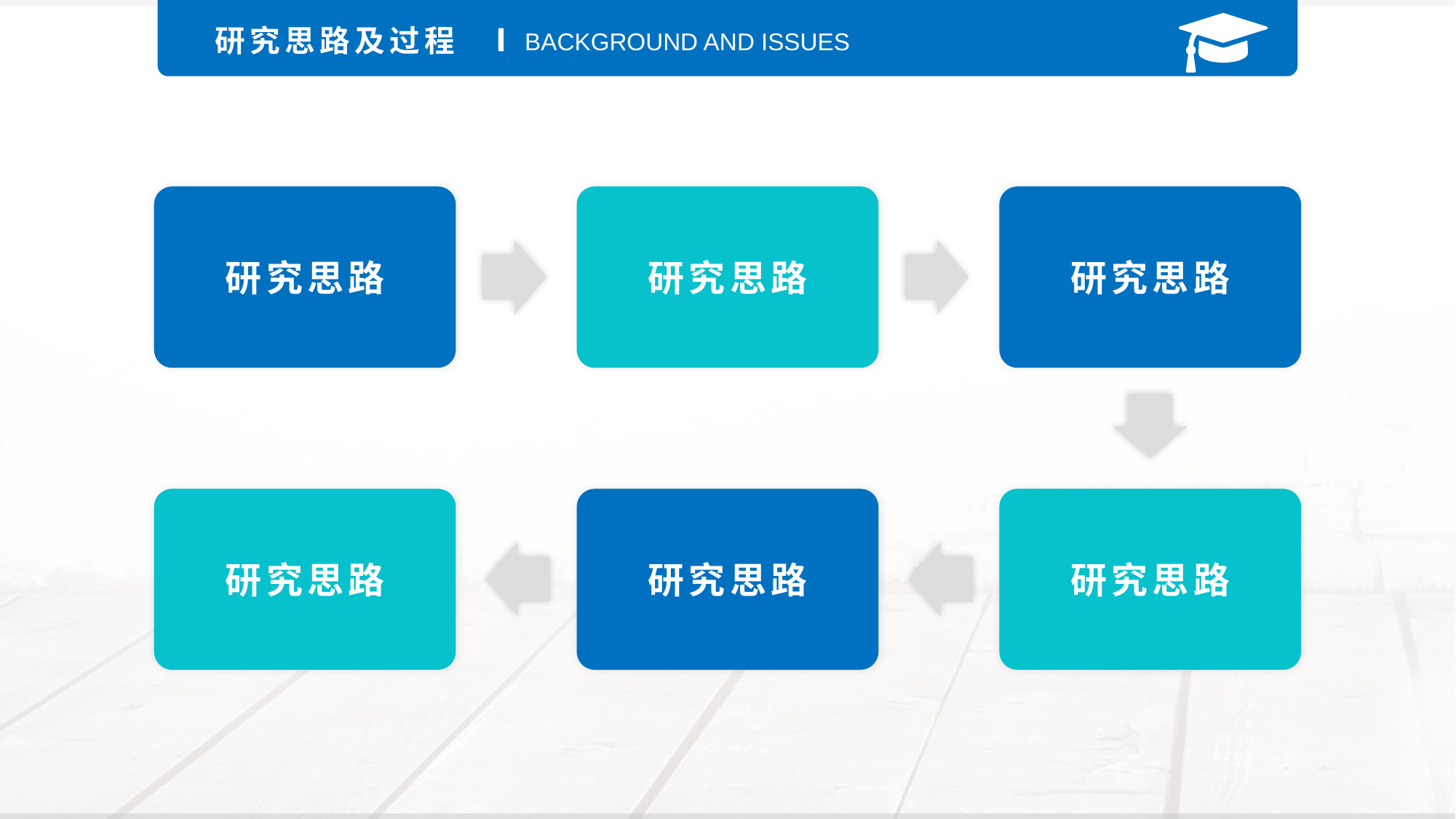

研究思路及过程
BACKGROUND AND ISSUES

研究思路
研究思路
研究思路

研究思路
研究思路
研究思路